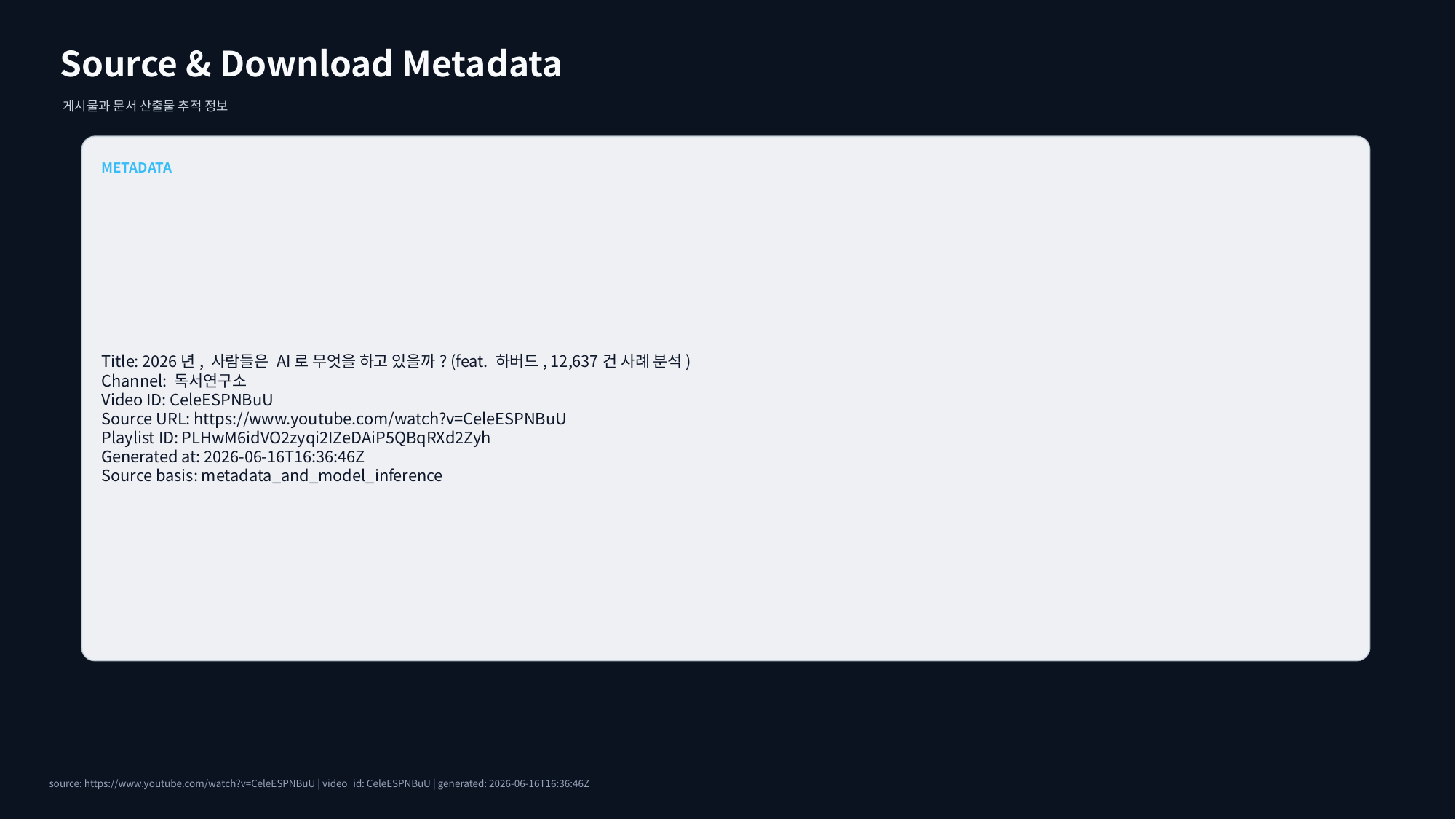

Source & Download Metadata
게시물과 문서 산출물 추적 정보

METADATA
Title: 2026년, 사람들은 AI로 무엇을 하고 있을까? (feat. 하버드, 12,637건 사례 분석)
Channel: 독서연구소
Video ID: CeleESPNBuU
Source URL: https://www.youtube.com/watch?v=CeleESPNBuU
Playlist ID: PLHwM6idVO2zyqi2IZeDAiP5QBqRXd2Zyh
Generated at: 2026-06-16T16:36:46Z
Source basis: metadata_and_model_inference
source: https://www.youtube.com/watch?v=CeleESPNBuU | video_id: CeleESPNBuU | generated: 2026-06-16T16:36:46Z